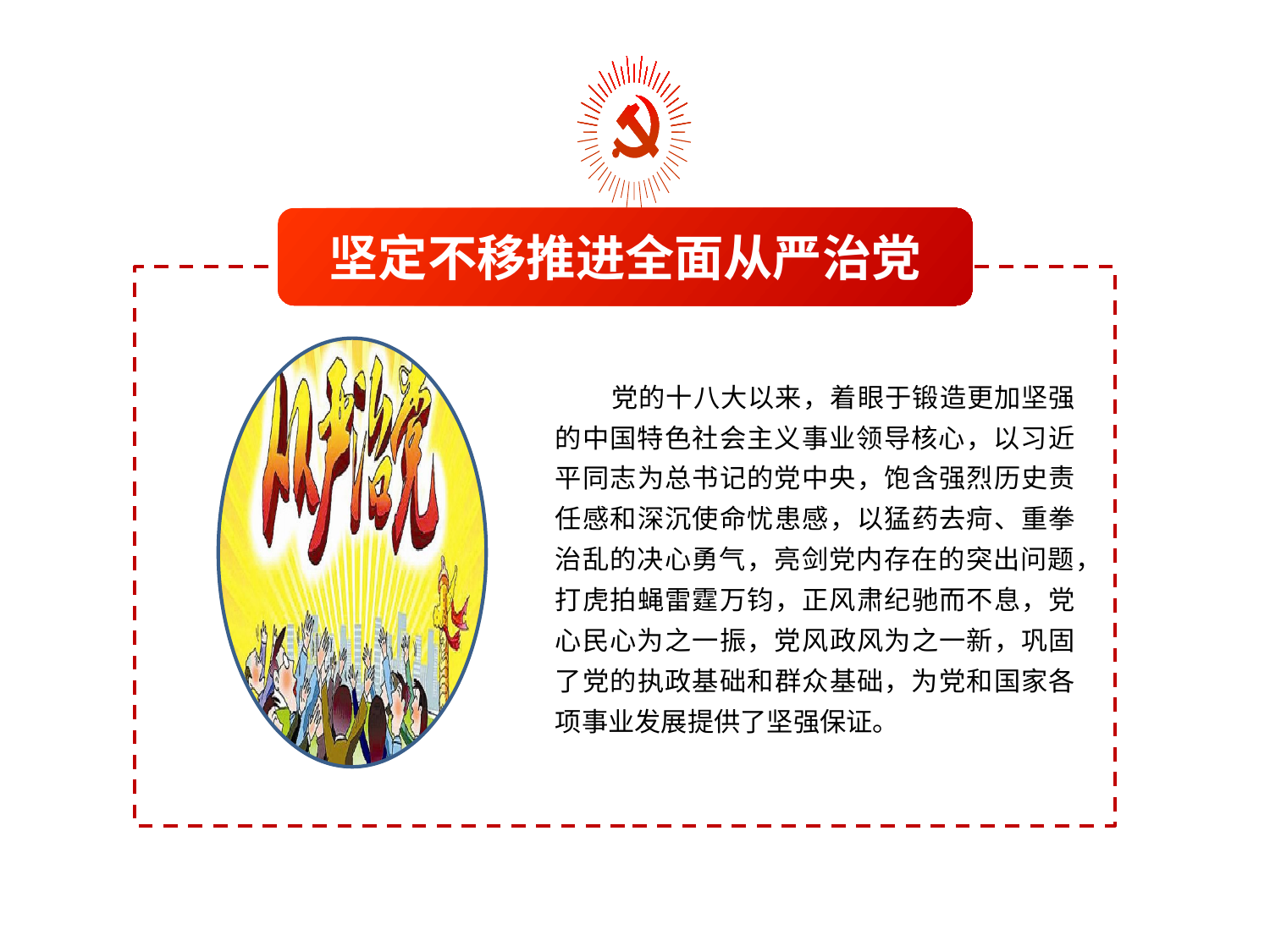

坚定不移推进全面从严治党

党的十八大以来，着眼于锻造更加坚强的中国特色社会主义事业领导核心，以习近平同志为总书记的党中央，饱含强烈历史责任感和深沉使命忧患感，以猛药去疴、重拳治乱的决心勇气，亮剑党内存在的突出问题，打虎拍蝇雷霆万钧，正风肃纪驰而不息，党心民心为之一振，党风政风为之一新，巩固了党的执政基础和群众基础，为党和国家各项事业发展提供了坚强保证。